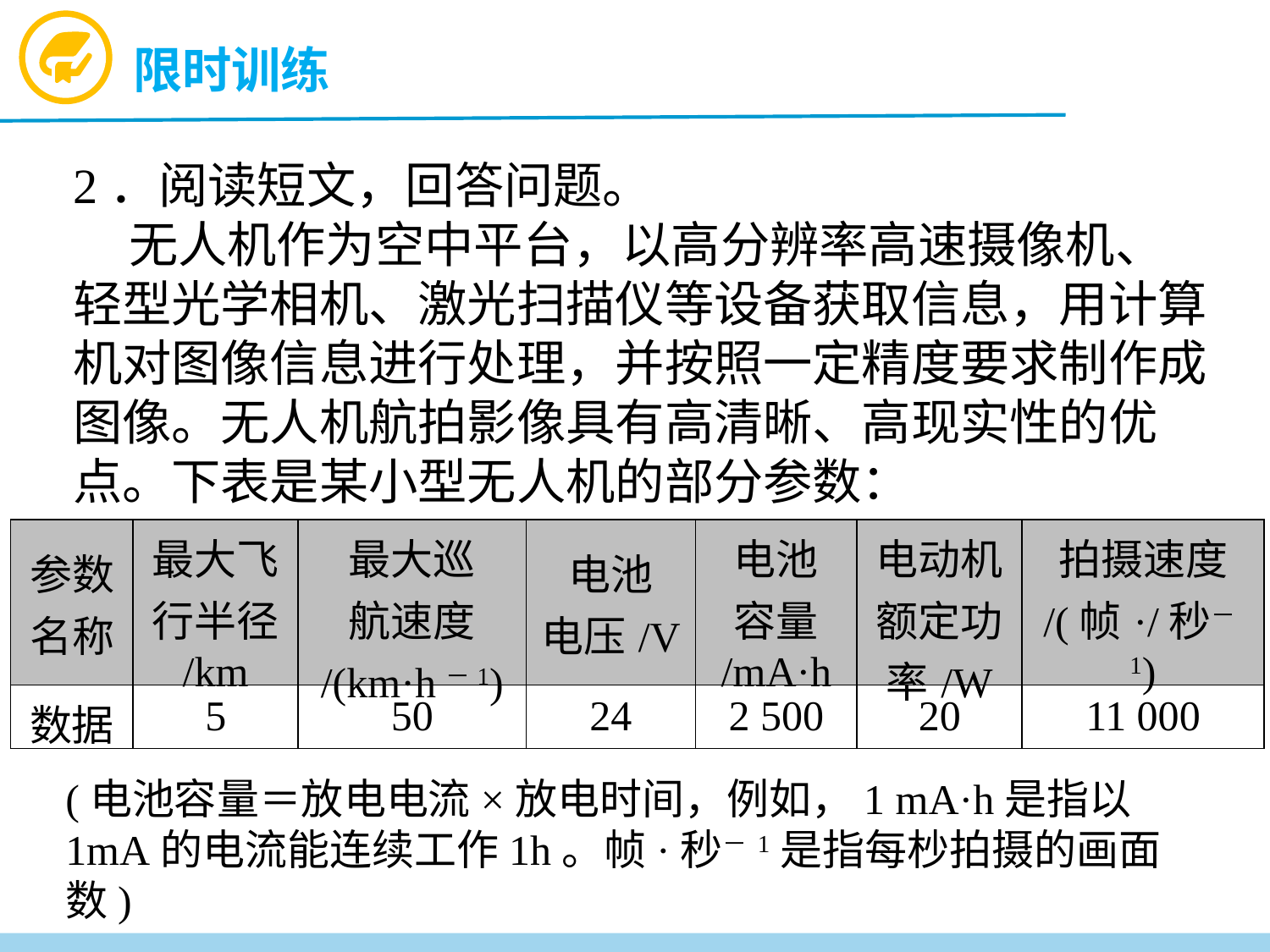

限时训练
2．阅读短文，回答问题。
    无人机作为空中平台，以高分辨率高速摄像机、轻型光学相机、激光扫描仪等设备获取信息，用计算机对图像信息进行处理，并按照一定精度要求制作成图像。无人机航拍影像具有高清晰、高现实性的优点。下表是某小型无人机的部分参数：
| 参数 名称 | 最大飞 行半径 /km | 最大巡 航速度 /(km·h－1) | 电池 电压/V | 电池 容量 /mA·h | 电动机 额定功 率/W | 拍摄速度 /(帧·/秒－1) |
| --- | --- | --- | --- | --- | --- | --- |
| 数据 | 5 | 50 | 24 | 2 500 | 20 | 11 000 |
(电池容量＝放电电流×放电时间，例如，1 mA·h是指以1mA的电流能连续工作1h。帧·秒－1是指每杪拍摄的画面数)